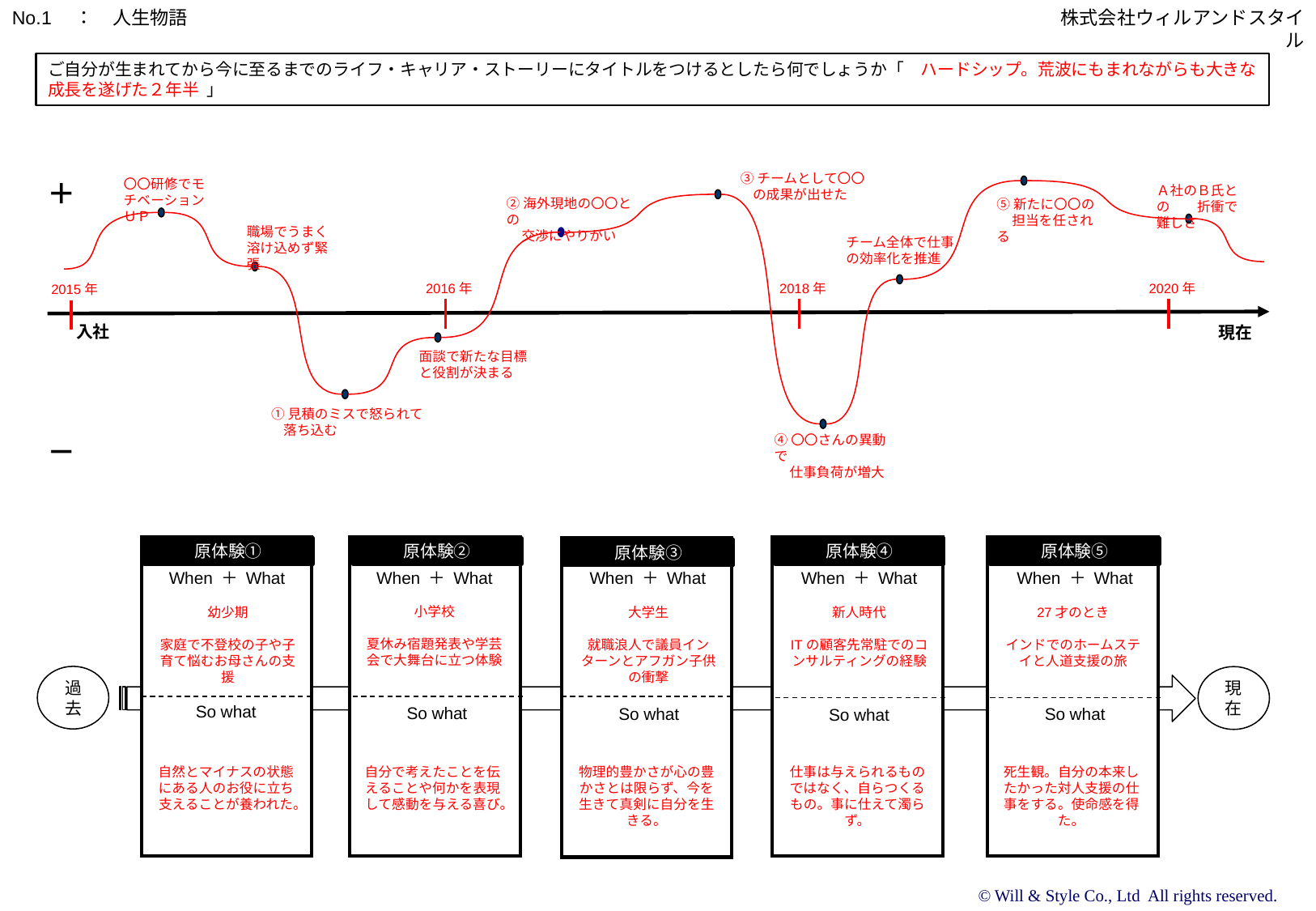

No.1　：　人生物語
株式会社ウィルアンドスタイル
ご自分が生まれてから今に至るまでのライフ・キャリア・ストーリーにタイトルをつけるとしたら何でしょうか「　ハードシップ。荒波にもまれながらも大きな成長を遂げた２年半  」
③チームとして〇〇
   の成果が出せた
〇〇研修でモチベーションＵＰ
＋

Ａ社のＢ氏との　　折衝で難しさ
②海外現地の〇〇との
    交渉にやりがい

⑤新たに〇〇の
    担当を任される

職場でうまく溶け込めず緊張

チーム全体で仕事の効率化を推進

2016年
2018年
2020年

2015年

入社
現在

面談で新たな目標と役割が決まる

①見積のミスで怒られて
   落ち込む

④〇〇さんの異動で
    仕事負荷が増大
－

原体験①
原体験②

原体験④
原体験⑤
原体験③
When ＋ What
When ＋ What
When ＋ What
When ＋ What
When ＋ What
小学校

夏休み宿題発表や学芸会で大舞台に立つ体験
幼少期

家庭で不登校の子や子育て悩むお母さんの支援
大学生

就職浪人で議員インターンとアフガン子供の衝撃
27才のとき

インドでのホームステイと人道支援の旅
新人時代

ITの顧客先常駐でのコンサルティングの経験
過去
現在

So what
So what
So what
So what
So what
自分で考えたことを伝えることや何かを表現して感動を与える喜び。
自然とマイナスの状態にある人のお役に立ち支えることが養われた。
物理的豊かさが心の豊かさとは限らず、今を生きて真剣に自分を生きる。
死生観。自分の本来したかった対人支援の仕事をする。使命感を得た。
仕事は与えられるものではなく、自らつくるもの。事に仕えて濁らず。